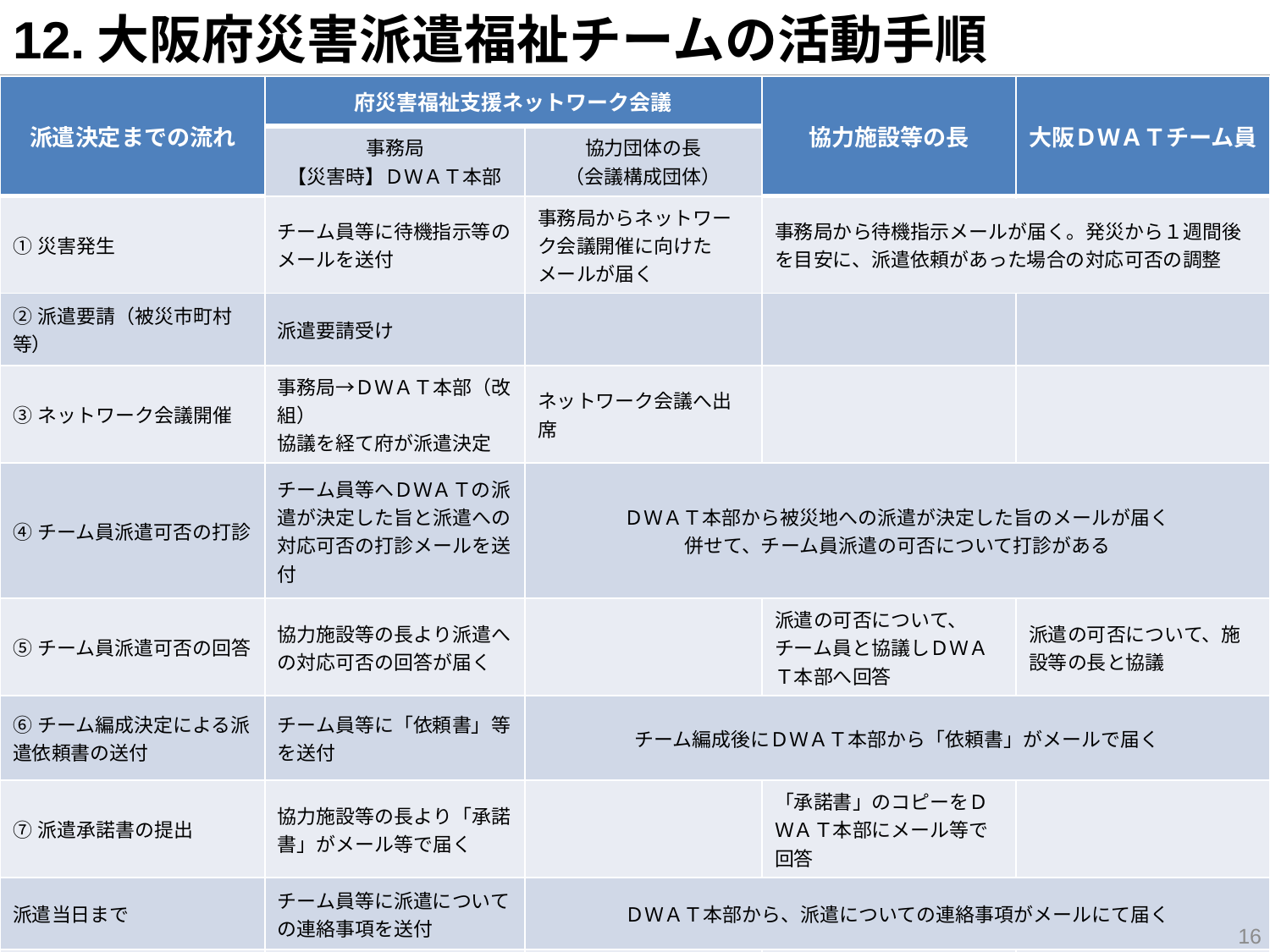

# 12.大阪府災害派遣福祉チームの活動手順
| 派遣決定までの流れ | 府災害福祉支援ネットワーク会議 |  | 協力施設等の長 | 大阪ＤＷＡＴチーム員 |
| --- | --- | --- | --- | --- |
|  | 事務局 【災害時】ＤＷＡＴ本部 | 協力団体の長 （会議構成団体） |  |  |
| ①災害発生 | チーム員等に待機指示等のメールを送付 | 事務局からネットワーク会議開催に向けたメールが届く | 事務局から待機指示メールが届く。発災から１週間後を目安に、派遣依頼があった場合の対応可否の調整 |  |
| ②派遣要請（被災市町村等） | 派遣要請受け |  |  |  |
| ③ネットワーク会議開催 | 事務局→ＤＷＡＴ本部（改組） 協議を経て府が派遣決定 | ネットワーク会議へ出席 |  |  |
| ④チーム員派遣可否の打診 | チーム員等へＤＷＡＴの派遣が決定した旨と派遣への対応可否の打診メールを送付 | ＤＷＡＴ本部から被災地への派遣が決定した旨のメールが届く 併せて、チーム員派遣の可否について打診がある |  |  |
| ⑤チーム員派遣可否の回答 | 協力施設等の長より派遣への対応可否の回答が届く |  | 派遣の可否について、チーム員と協議しＤＷＡＴ本部へ回答 | 派遣の可否について、施設等の長と協議 |
| ⑥チーム編成決定による派遣依頼書の送付 | チーム員等に「依頼書」等を送付 | チーム編成後にＤＷＡＴ本部から「依頼書」がメールで届く |  |  |
| ⑦派遣承諾書の提出 | 協力施設等の長より「承諾書」がメール等で届く |  | 「承諾書」のコピーをＤＷＡＴ本部にメール等で回答 |  |
| 派遣当日まで | チーム員等に派遣についての連絡事項を送付 | ＤＷＡＴ本部から、派遣についての連絡事項がメールにて届く |  |  |
| ⑧ＤＷＡＴ派遣 | 派遣先の状況の説明及び装備品を手交 |  |  | 派遣の説明及び装備品を受け取り、派遣先へ出発 |
16
16